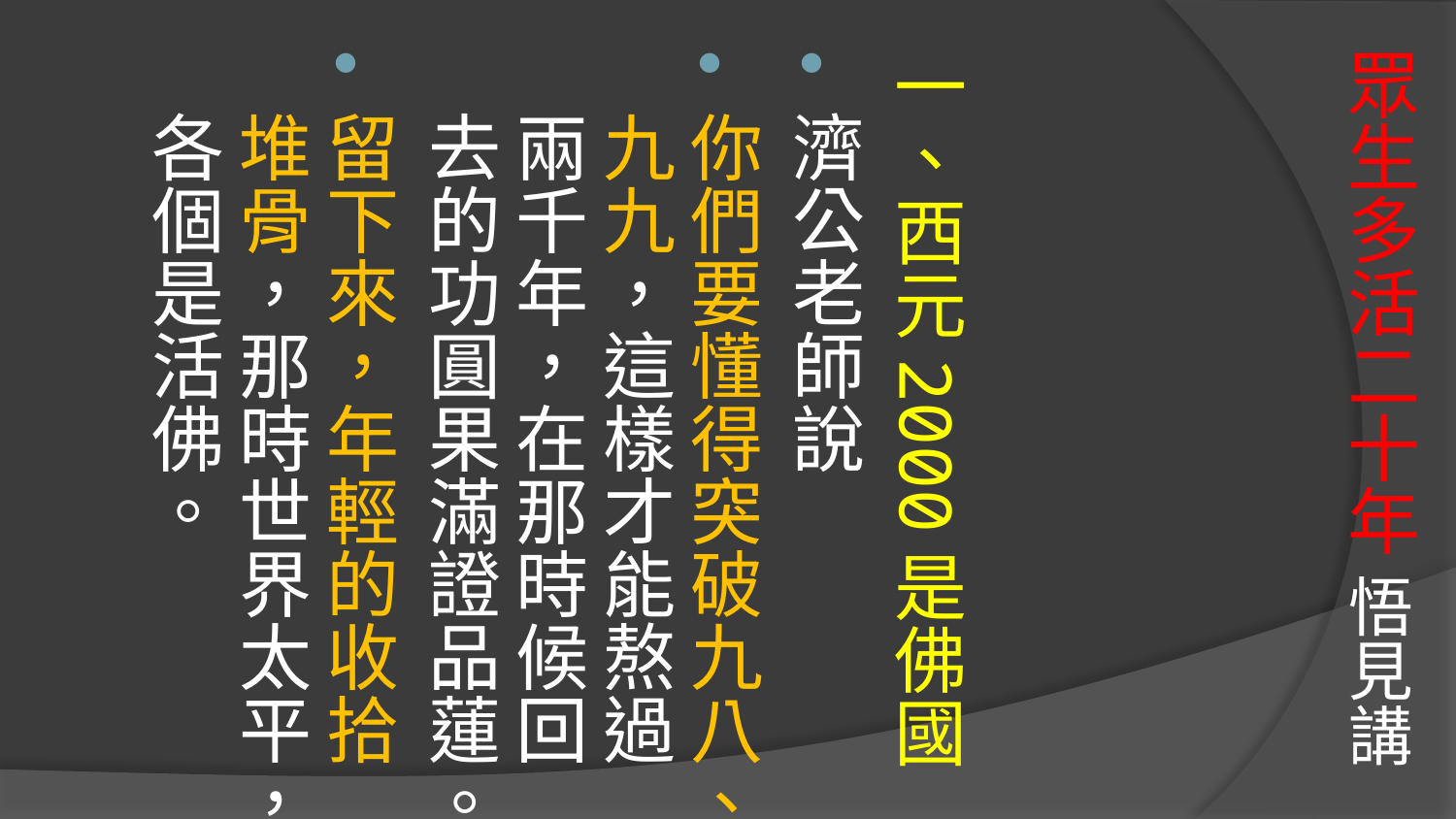

# 眾生多活二十年 悟見講
一、西元2000是佛國
濟公老師說
你們要懂得突破九八、九九，這樣才能熬過兩千年，在那時候回去的功圓果滿證品蓮。
留下來，年輕的收拾堆骨，那時世界太平，各個是活佛。